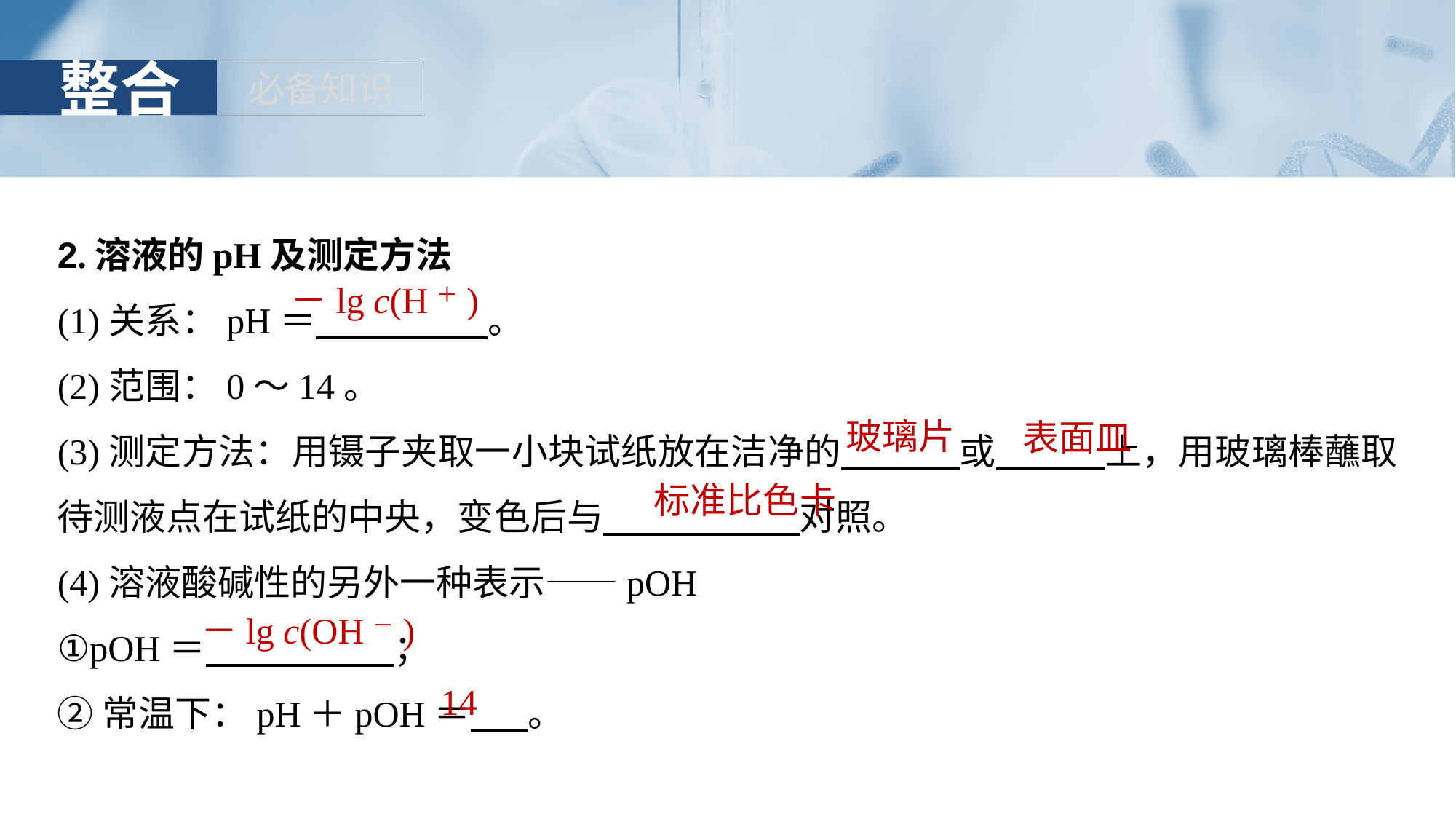

2.溶液的pH及测定方法
(1)关系：pH＝                     。
(2)范围：0～14。
(3)测定方法：用镊子夹取一小块试纸放在洁净的              或             上，用玻璃棒蘸取待测液点在试纸的中央，变色后与                        对照。
(4)溶液酸碱性的另外一种表示——pOH
①pOH＝                       ；
②常温下：pH＋pOH＝       。
－lg c(H＋)
玻璃片
表面皿
标准比色卡
－lg c(OH－)
14